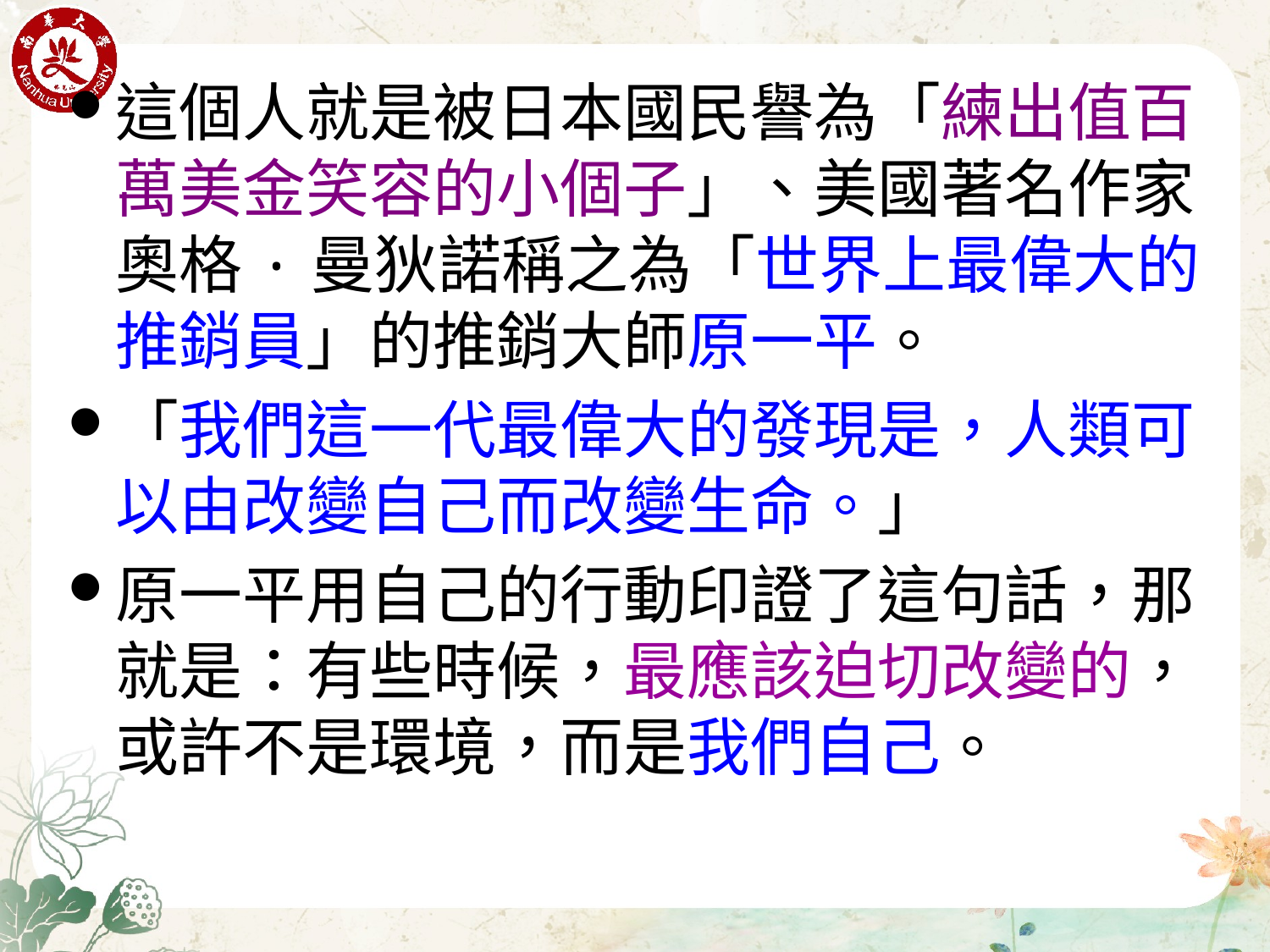

這個人就是被日本國民譽為「練出值百萬美金笑容的小個子」、美國著名作家奧格·曼狄諾稱之為「世界上最偉大的推銷員」的推銷大師原一平。
「我們這一代最偉大的發現是，人類可以由改變自己而改變生命。」
原一平用自己的行動印證了這句話，那就是：有些時候，最應該迫切改變的，或許不是環境，而是我們自己。